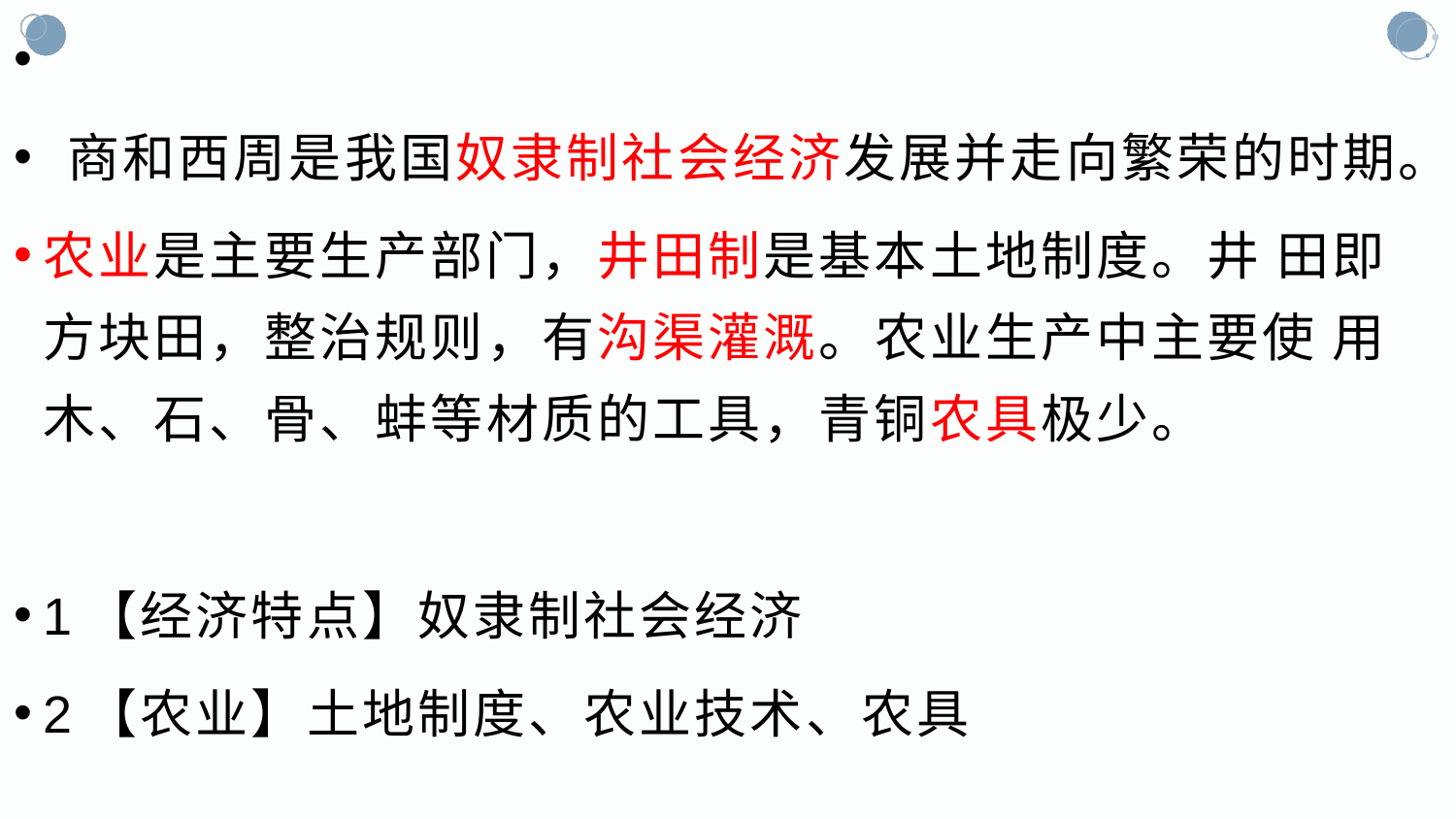

商和西周是我国奴隶制社会经济发展并走向繁荣的时期。
农业是主要生产部门，井田制是基本土地制度。井 田即方块田，整治规则，有沟渠灌溉。农业生产中主要使 用木、石、骨、蚌等材质的工具，青铜农具极少。

1【经济特点】奴隶制社会经济
2【农业】土地制度、农业技术、农具